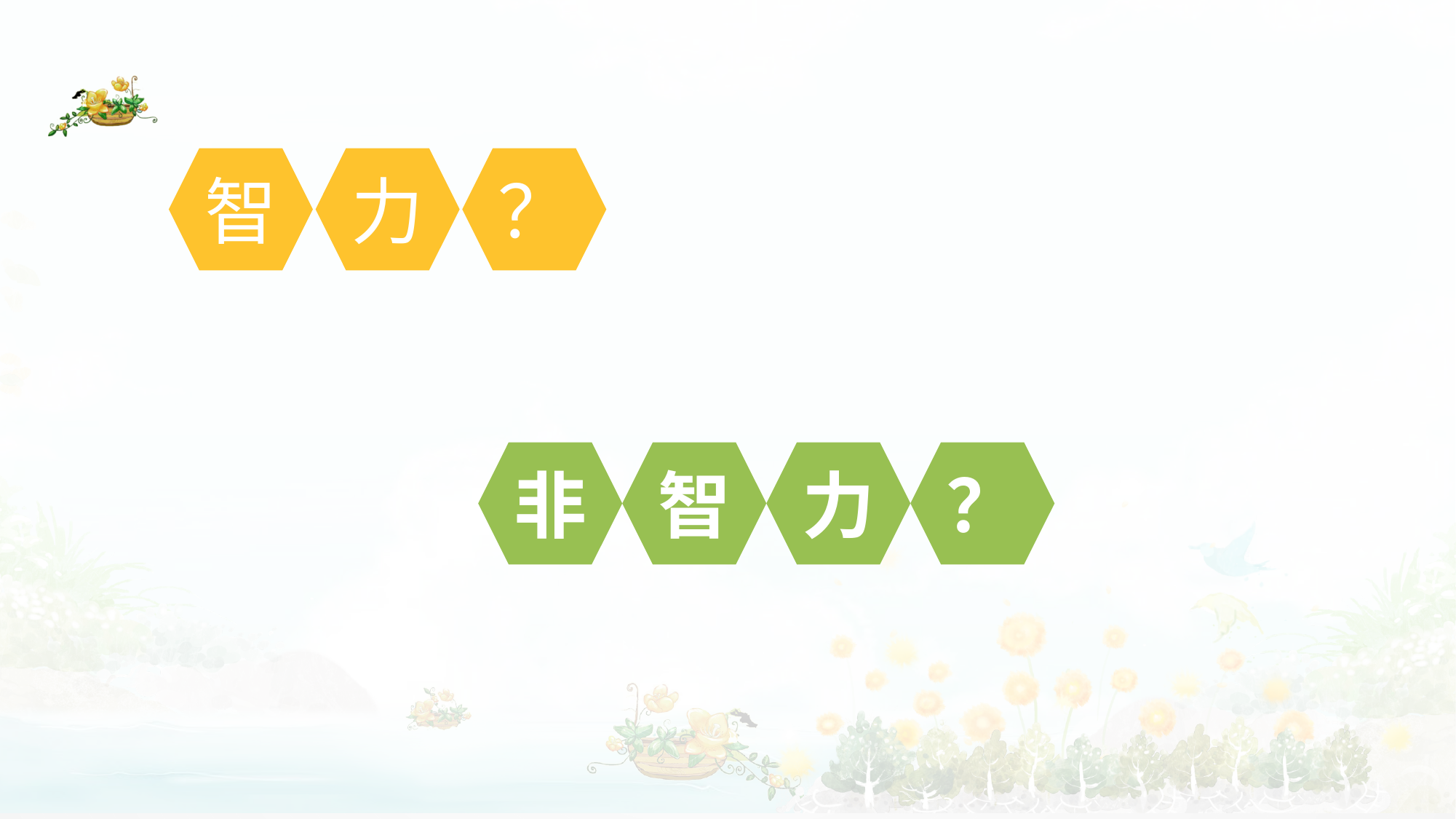

智
力
？
非
智
力
？